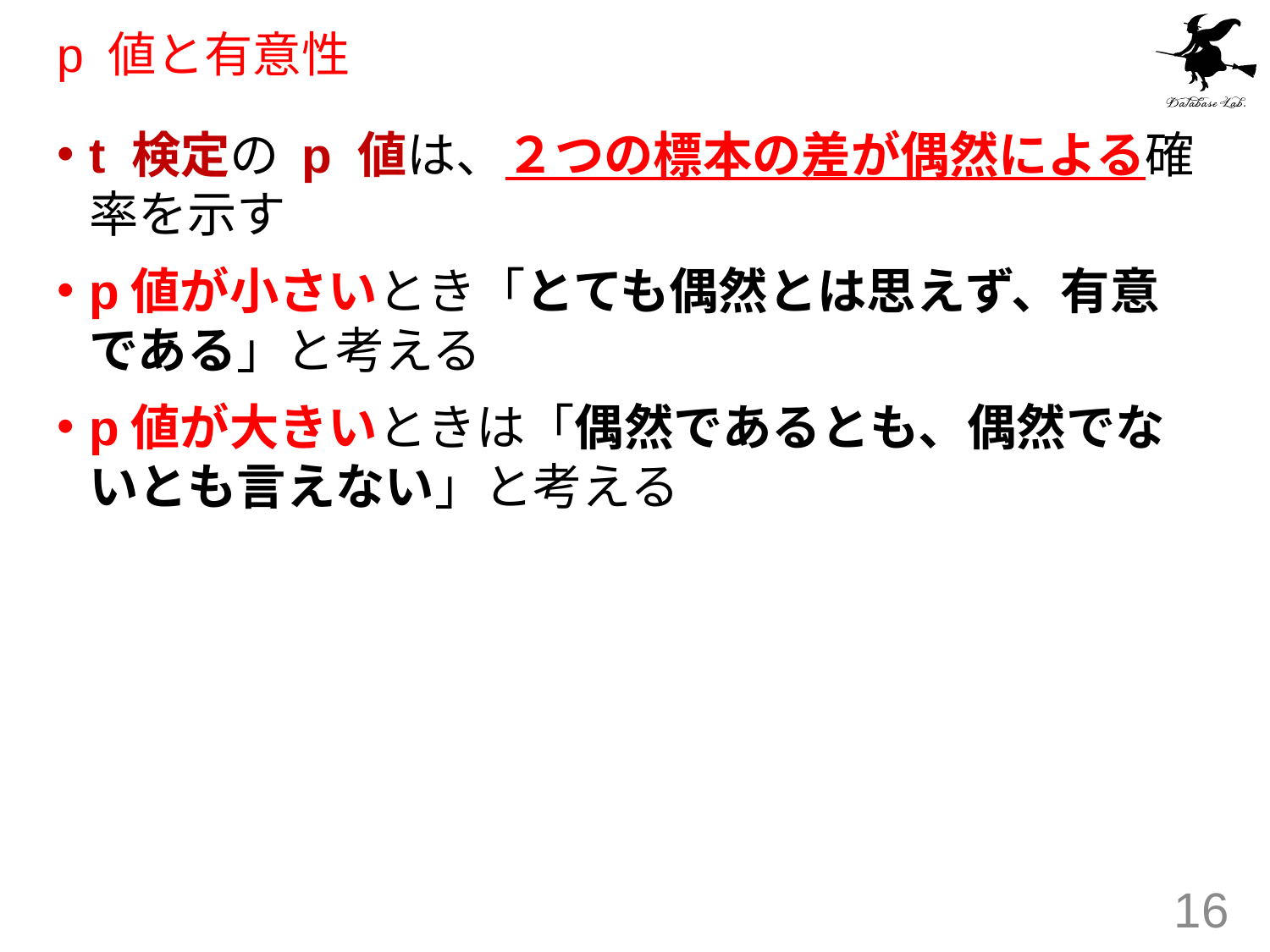

# p 値と有意性
t 検定の p 値は、２つの標本の差が偶然による確率を示す
p値が小さいとき「とても偶然とは思えず、有意である」と考える
p値が大きいときは「偶然であるとも、偶然でないとも言えない」と考える

16